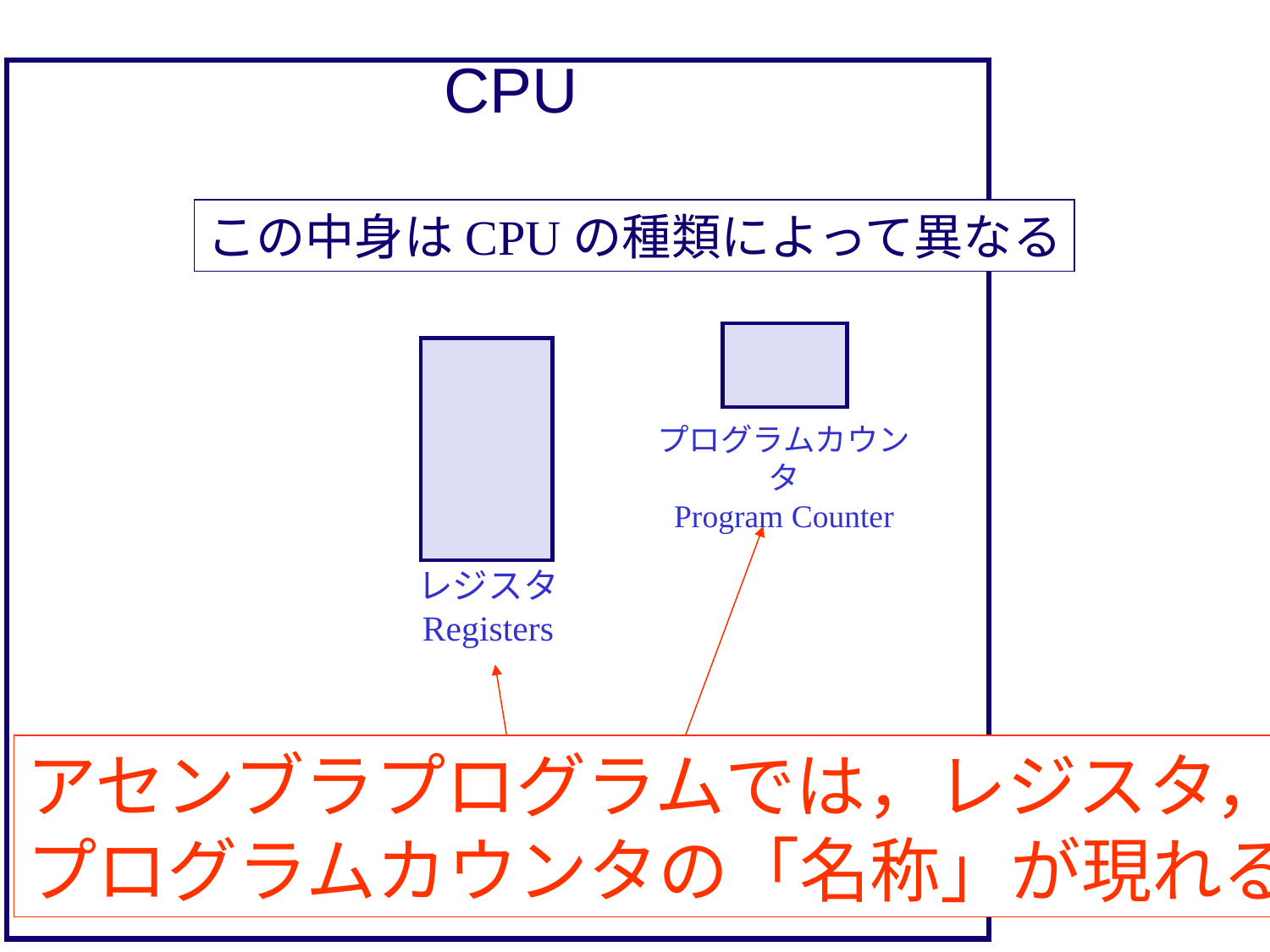

CPU

この中身はCPUの種類によって異なる

プログラムカウンタ
Program Counter

レジスタ
Registers

アセンブラプログラムでは，レジスタ，
プログラムカウンタの「名称」が現れる